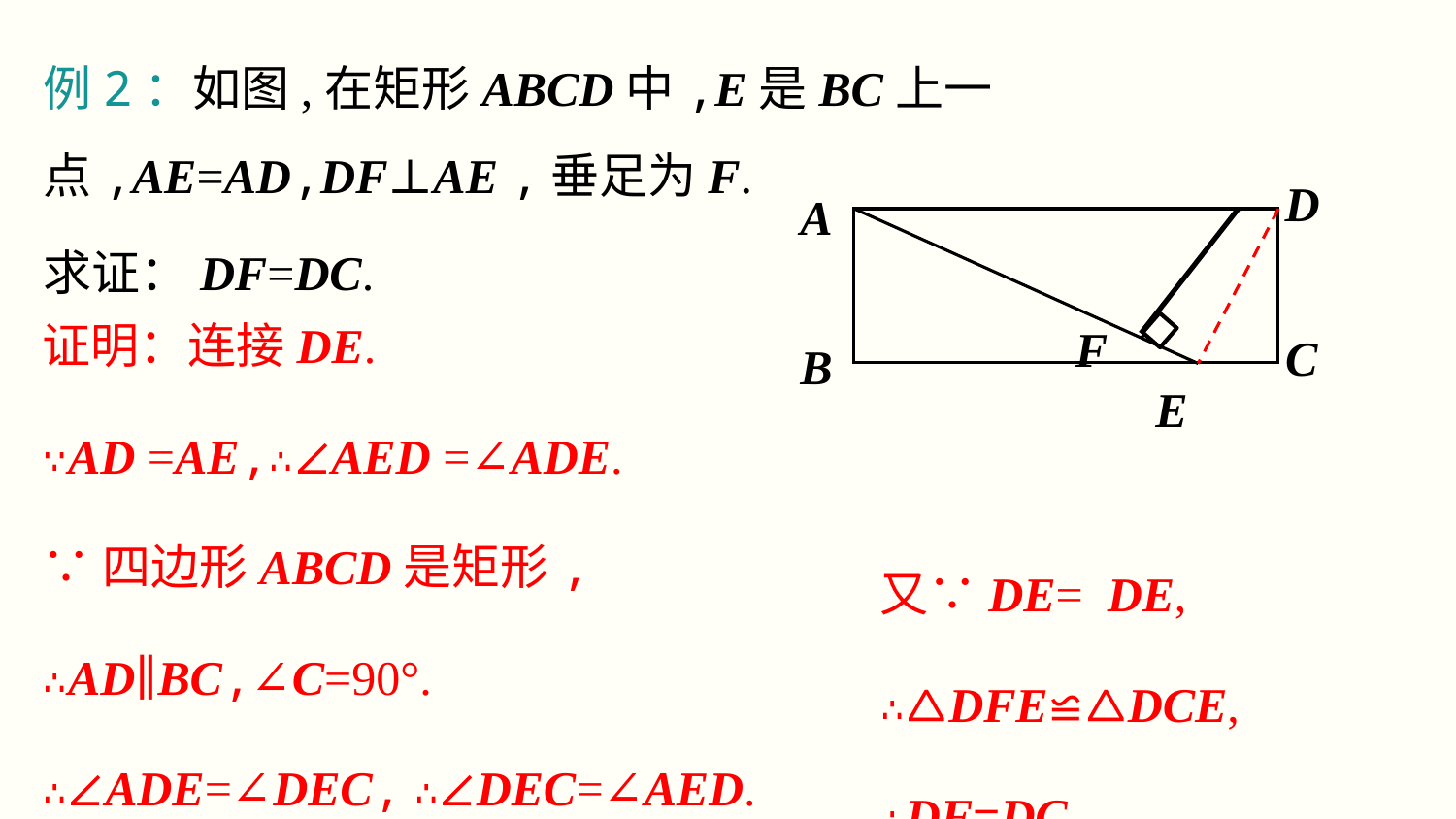

例2：如图,在矩形ABCD中,E是BC上一点,AE=AD,DF⊥AE ,垂足为F.
求证：DF=DC.
D
A

证明：连接DE.
∵AD =AE,∴∠AED =∠ADE.
∵四边形ABCD是矩形,
∴AD∥BC,∠C=90°.
∴∠ADE=∠DEC, ∴∠DEC=∠AED.
又∵DF⊥AE,   ∴∠DFE=∠C=90°.
F

C
B

E
又∵DE=  DE,
∴△DFE≌△DCE,
∴DF=DC.